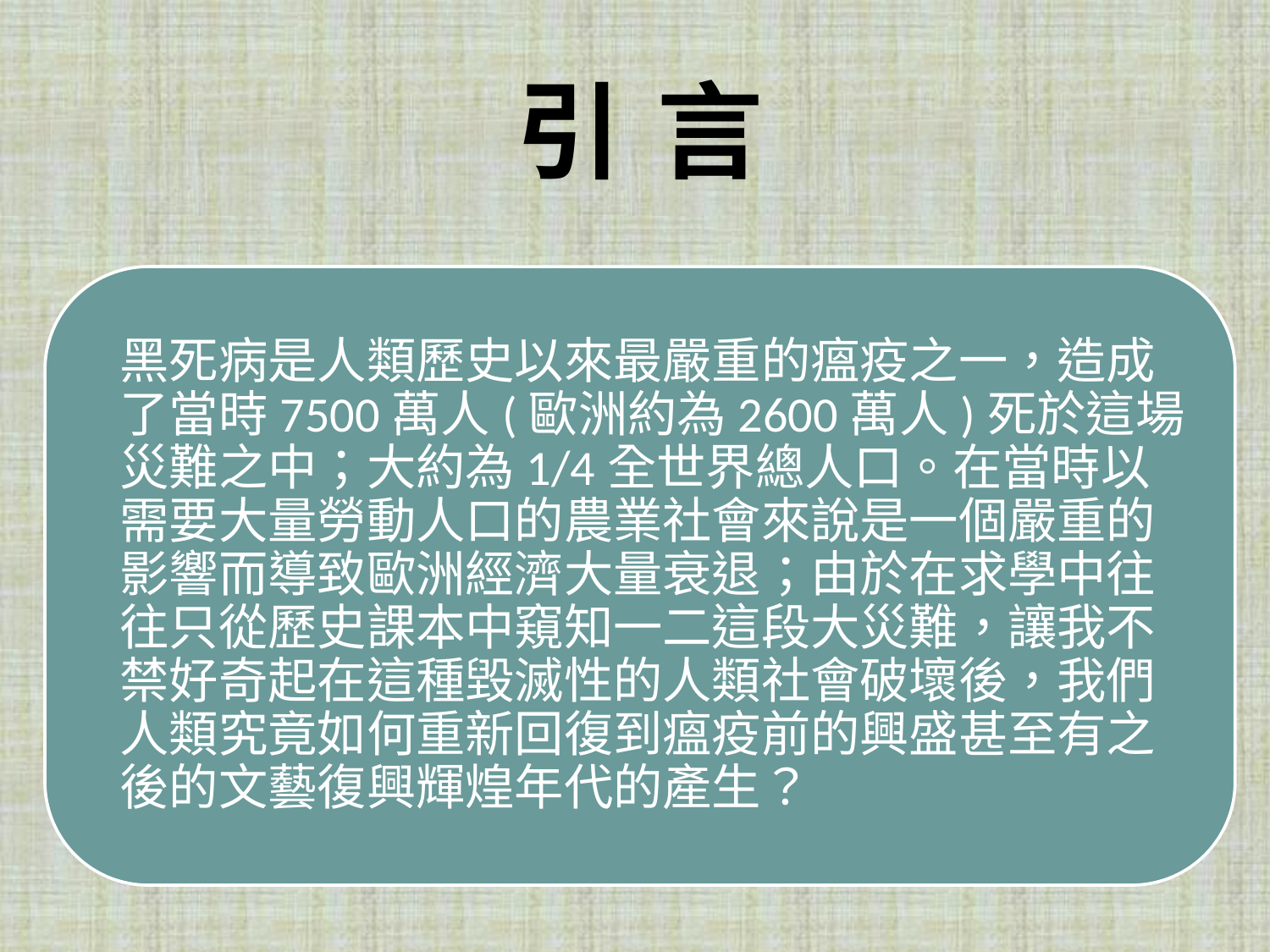

# 引言
黑死病是人類歷史以來最嚴重的瘟疫之一，造成了當時7500萬人(歐洲約為2600萬人)死於這場災難之中；大約為1/4全世界總人口。在當時以需要大量勞動人口的農業社會來說是一個嚴重的影響而導致歐洲經濟大量衰退；由於在求學中往往只從歷史課本中窺知一二這段大災難，讓我不禁好奇起在這種毀滅性的人類社會破壞後，我們人類究竟如何重新回復到瘟疫前的興盛甚至有之後的文藝復興輝煌年代的產生？